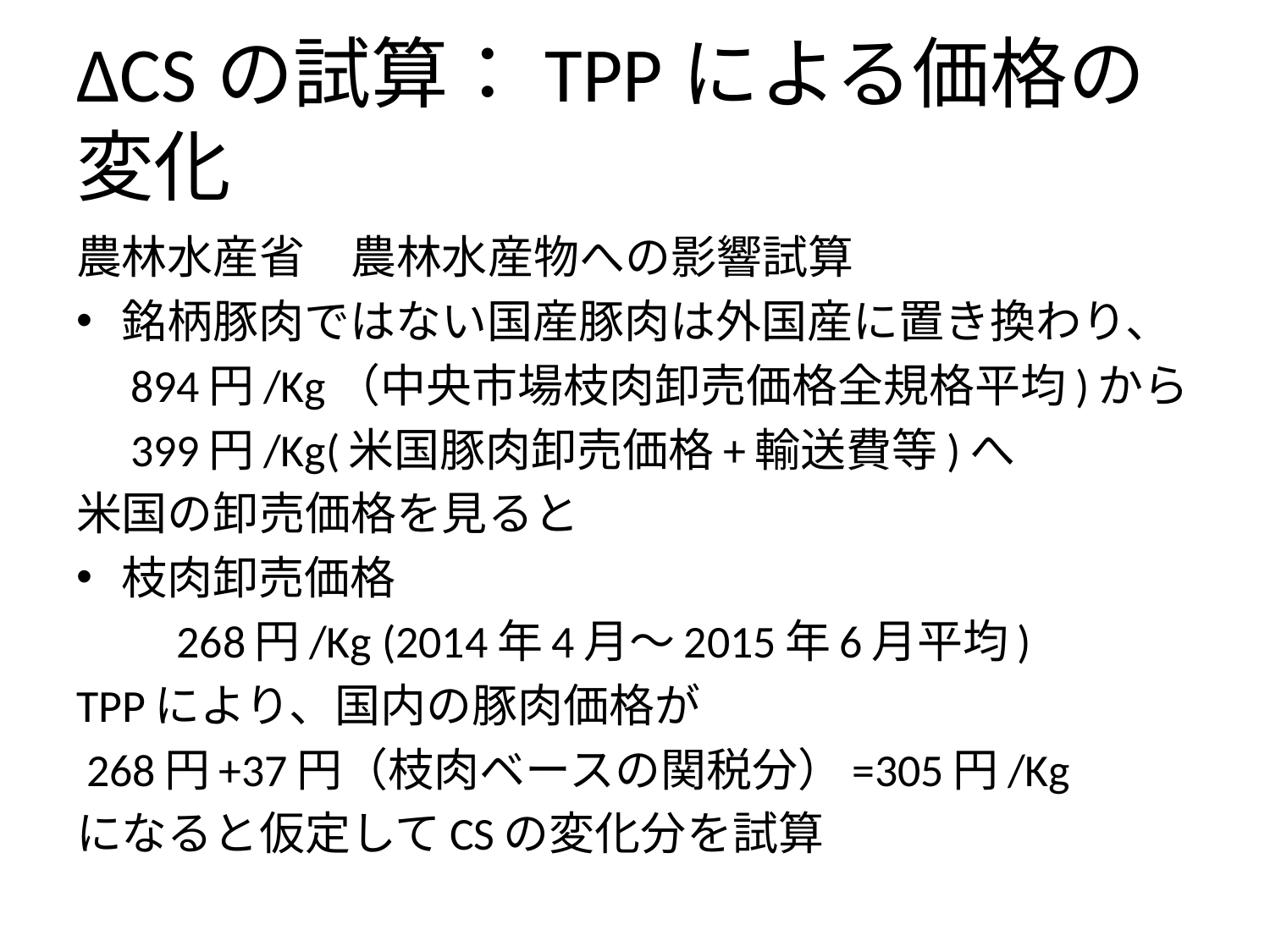

# ΔCSの試算：TPPによる価格の変化
農林水産省　農林水産物への影響試算
銘柄豚肉ではない国産豚肉は外国産に置き換わり、
　894円/Kg（中央市場枝肉卸売価格全規格平均)から
　399円/Kg(米国豚肉卸売価格+輸送費等)へ
米国の卸売価格を見ると
枝肉卸売価格
　　268円/Kg (2014年4月～2015年6月平均)
TPPにより、国内の豚肉価格が
 268円+37円（枝肉ベースの関税分）=305円/Kg
になると仮定してCSの変化分を試算